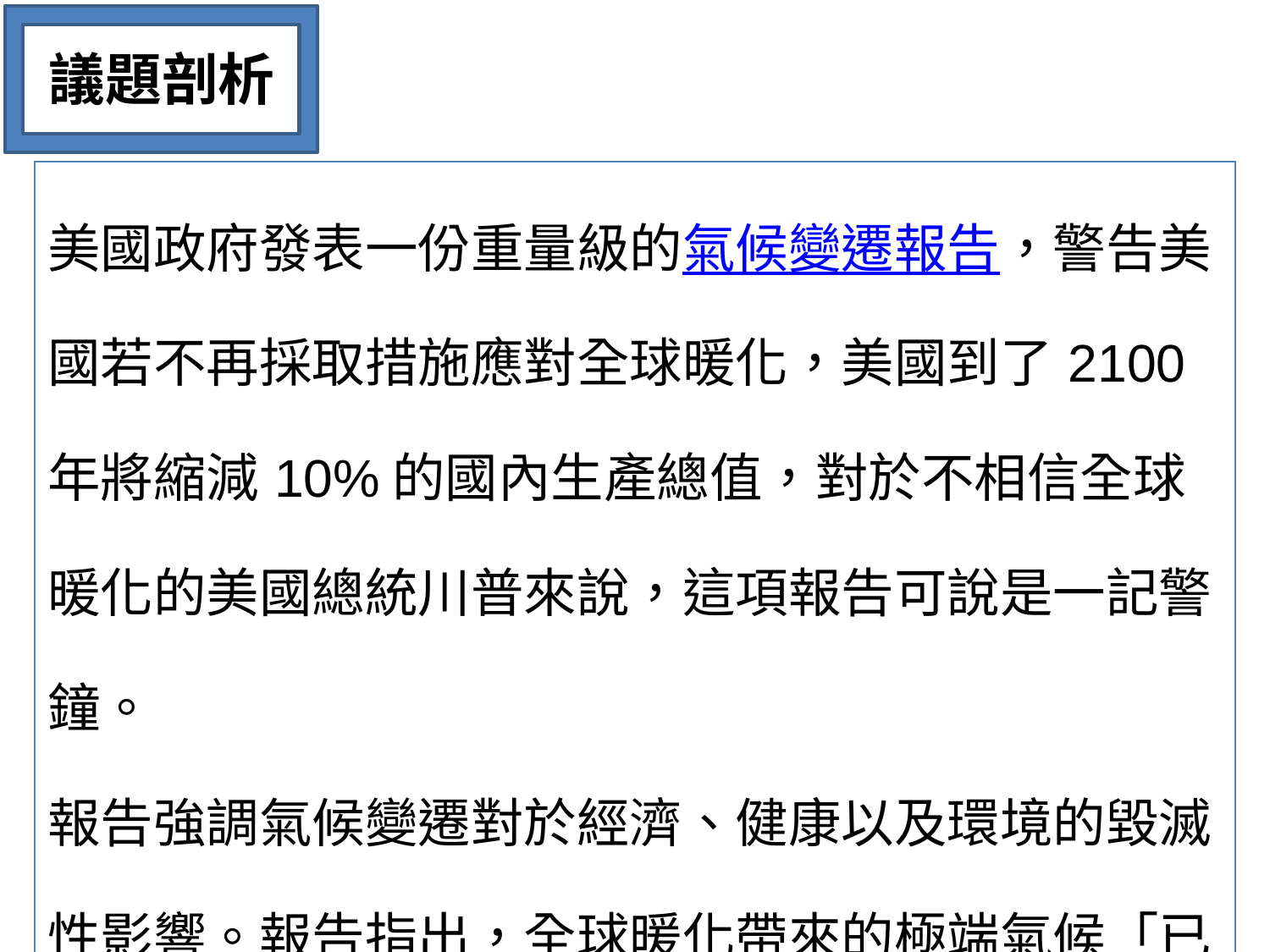

議題剖析
| 美國政府發表一份重量級的氣候變遷報告，警告美國若不再採取措施應對全球暖化，美國到了2100年將縮減10%的國內生產總值，對於不相信全球暖化的美國總統川普來說，這項報告可說是一記警鐘。 報告強調氣候變遷對於經濟、健康以及環境的毀滅性影響。報告指出，全球暖化帶來的極端氣候「已經變得更加頻繁、強烈，影響範圍廣大，持續時間也長。」 |
| --- |